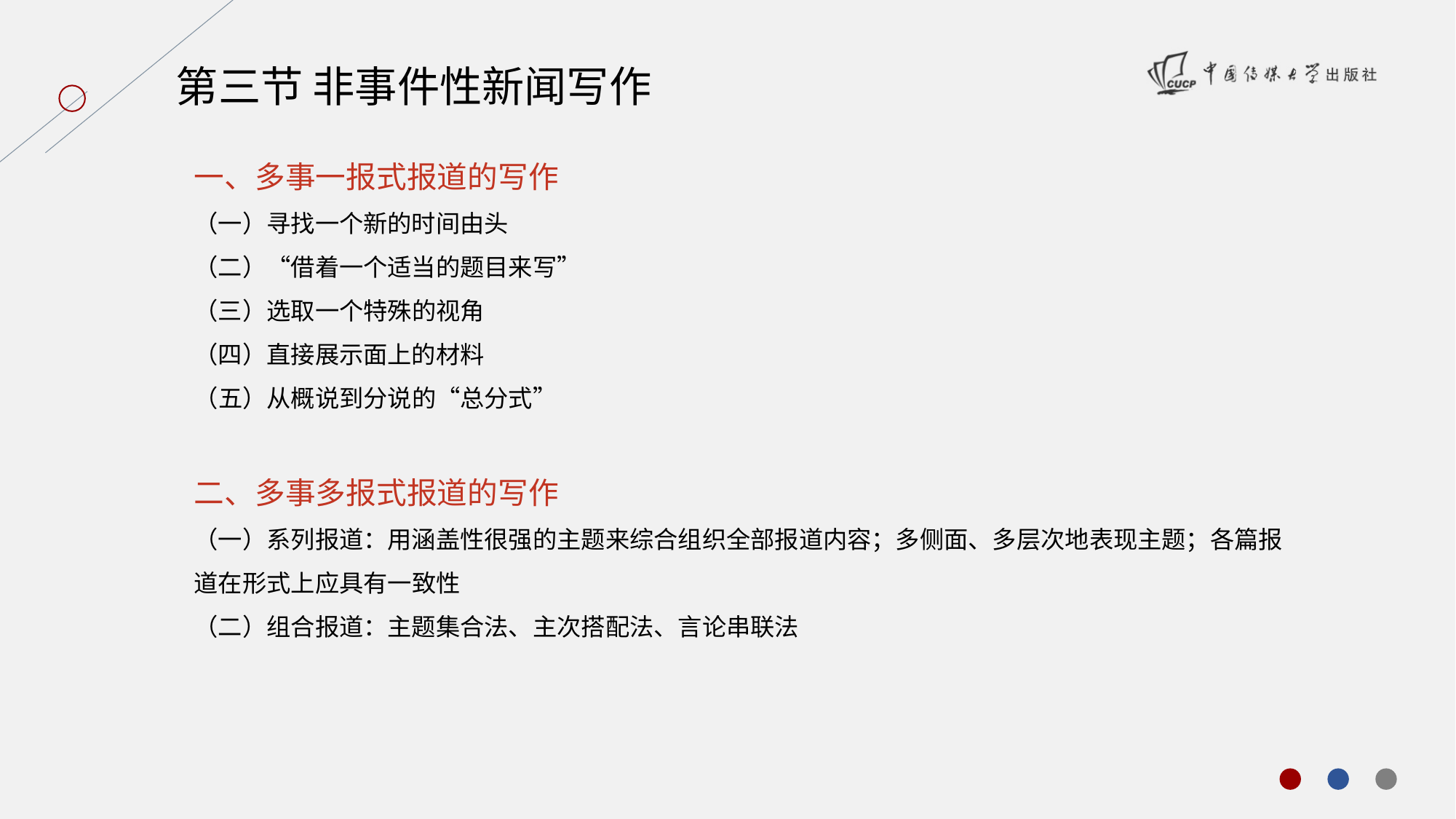

第三节 非事件性新闻写作

一、多事一报式报道的写作
（一）寻找一个新的时间由头
（二）“借着一个适当的题目来写”
（三）选取一个特殊的视角
（四）直接展示面上的材料
（五）从概说到分说的“总分式”

二、多事多报式报道的写作
（一）系列报道：用涵盖性很强的主题来综合组织全部报道内容；多侧面、多层次地表现主题；各篇报道在形式上应具有一致性
（二）组合报道：主题集合法、主次搭配法、言论串联法